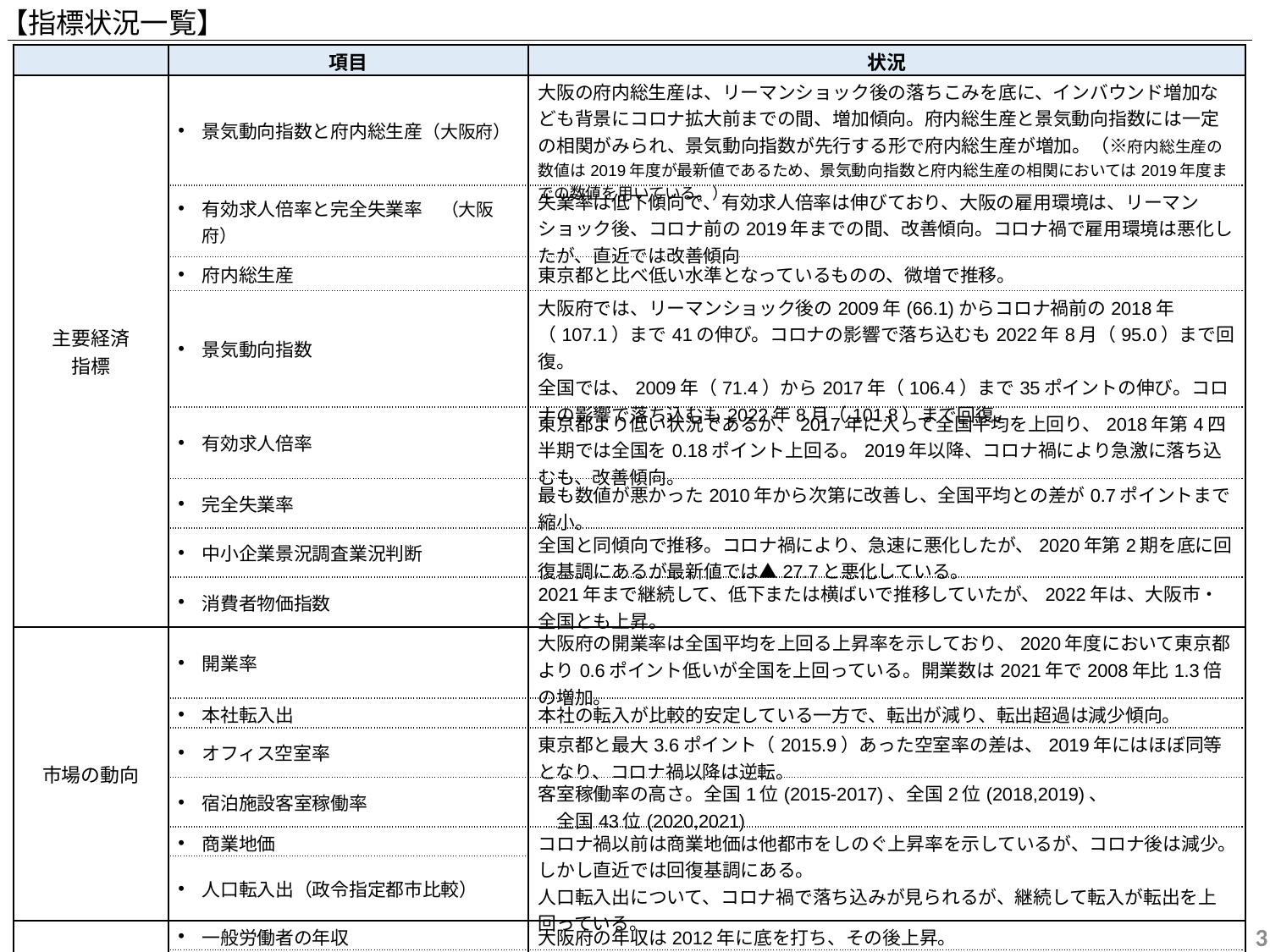

【指標状況一覧】
|  | 項目 | 状況 |
| --- | --- | --- |
| 主要経済 指標 | 景気動向指数と府内総生産（大阪府） | 大阪の府内総生産は、リーマンショック後の落ちこみを底に、インバウンド増加なども背景にコロナ拡大前までの間、増加傾向。府内総生産と景気動向指数には一定の相関がみられ、景気動向指数が先行する形で府内総生産が増加。（※府内総生産の数値は2019年度が最新値であるため、景気動向指数と府内総生産の相関においては2019年度までの数値を用いている。） |
|  | 有効求人倍率と完全失業率　（大阪府） | 失業率は低下傾向で、有効求人倍率は伸びており、大阪の雇用環境は、リーマンショック後、コロナ前の2019年までの間、改善傾向。コロナ禍で雇用環境は悪化したが、直近では改善傾向 |
|  | 府内総生産 | 東京都と比べ低い水準となっているものの、微増で推移。 |
|  | 景気動向指数 | 大阪府では、リーマンショック後の2009年(66.1)からコロナ禍前の2018年（107.1）まで41の伸び。コロナの影響で落ち込むも2022年8月（95.0）まで回復。 全国では、2009年（71.4）から2017年（106.4）まで35ポイントの伸び。コロナの影響で落ち込むも2022年8月（101.8）まで回復。 |
|  | 有効求人倍率 | 東京都より低い状況であるが、2017年に入って全国平均を上回り、2018年第4四半期では全国を0.18ポイント上回る。2019年以降、コロナ禍により急激に落ち込むも、改善傾向。 |
|  | 完全失業率 | 最も数値が悪かった2010年から次第に改善し、全国平均との差が0.7ポイントまで縮小。 |
|  | 中小企業景況調査業況判断 | 全国と同傾向で推移。コロナ禍により、急速に悪化したが、2020年第2期を底に回復基調にあるが最新値では▲27.7と悪化している。 |
|  | 消費者物価指数 | 2021年まで継続して、低下または横ばいで推移していたが、2022年は、大阪市・全国とも上昇。 |
| 市場の動向 | 開業率 | 大阪府の開業率は全国平均を上回る上昇率を示しており、2020年度において東京都より0.6ポイント低いが全国を上回っている。開業数は2021年で2008年比1.3倍の増加。 |
|  | 本社転入出 | 本社の転入が比較的安定している一方で、転出が減り、転出超過は減少傾向。 |
|  | オフィス空室率 | 東京都と最大3.6ポイント（2015.9）あった空室率の差は、2019年にはほぼ同等となり、コロナ禍以降は逆転。 |
|  | 宿泊施設客室稼働率 | 客室稼働率の高さ。全国1位(2015-2017)、全国2位(2018,2019)、 　全国43位(2020,2021) |
|  | 商業地価 | コロナ禍以前は商業地価は他都市をしのぐ上昇率を示しているが、コロナ後は減少。しかし直近では回復基調にある。 人口転入出について、コロナ禍で落ち込みが見られるが、継続して転入が転出を上回っている。 |
|  | 人口転入出（政令指定都市比較） |  |
| 暮らし・健康 | 一般労働者の年収 | 大阪府の年収は2012年に底を打ち、その後上昇。 |
|  | 生活保護率 | 生活保護率は府市ともに2012年をピークに減少に転じ、全国平均との差を徐々に縮めている。 |
|  | 平均寿命 | 男女ともに、平均寿命、健康寿命それぞれ伸ばしているとともに、全国平均との差も縮小傾向で推移。 |
|  | 健康寿命 |  |
|  | 府民一人当たりの可処分所得 | 全国、東京都と比べて低い状況にあるものの、改善傾向。 |
|  | 都市再生緊急整備地域 | 2002年度の691haから2022年度の1060haへと369ha増加。 |
|  | 一人当たりの公園面積 | 全国と比べて低い水準であるが、大阪府の一人当たりの公園面積は増加。 |
3